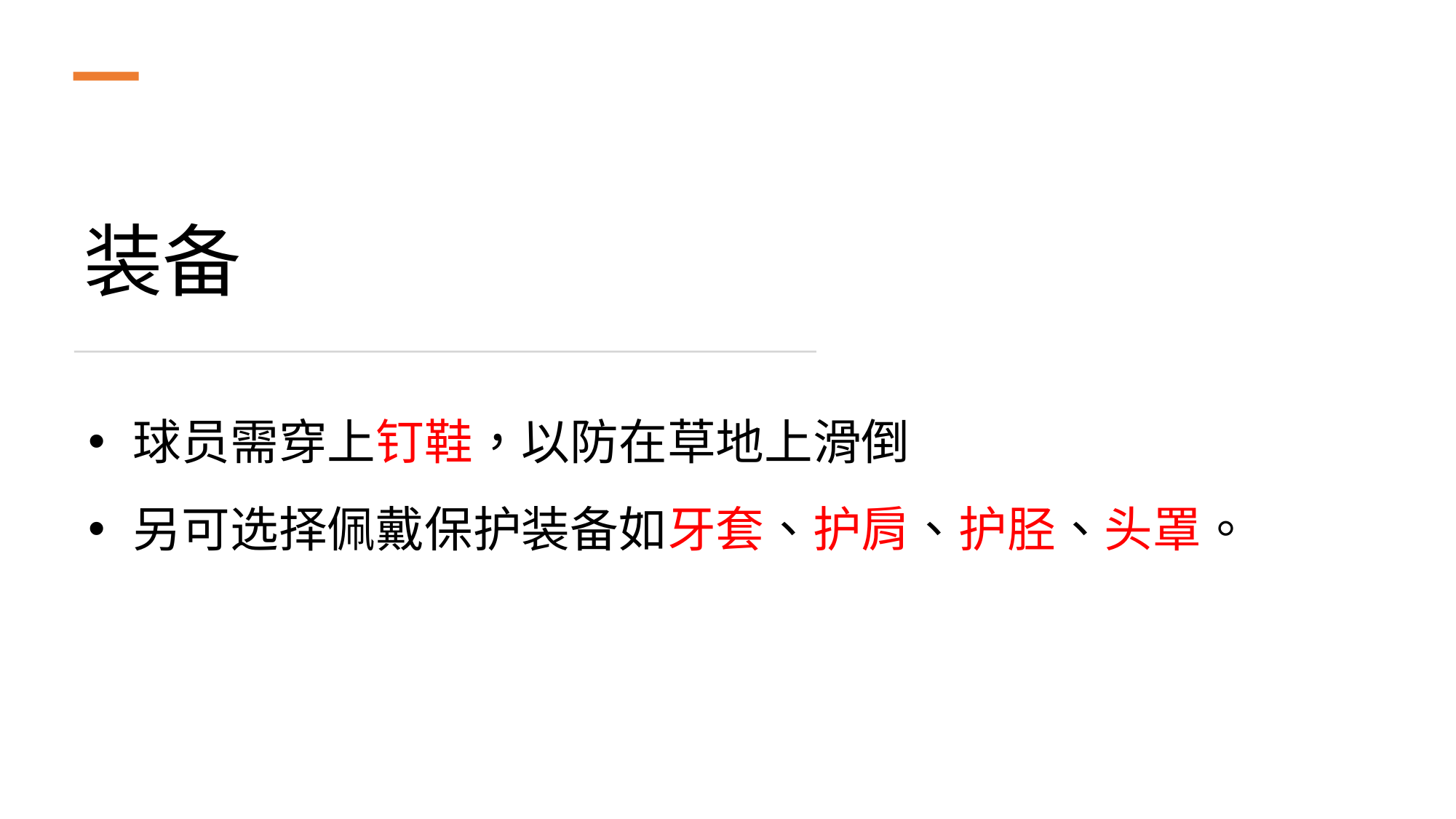

# 装备

球员需穿上钉鞋，以防在草地上滑倒
另可选择佩戴保护装备如牙套、护肩、护胫、头罩。